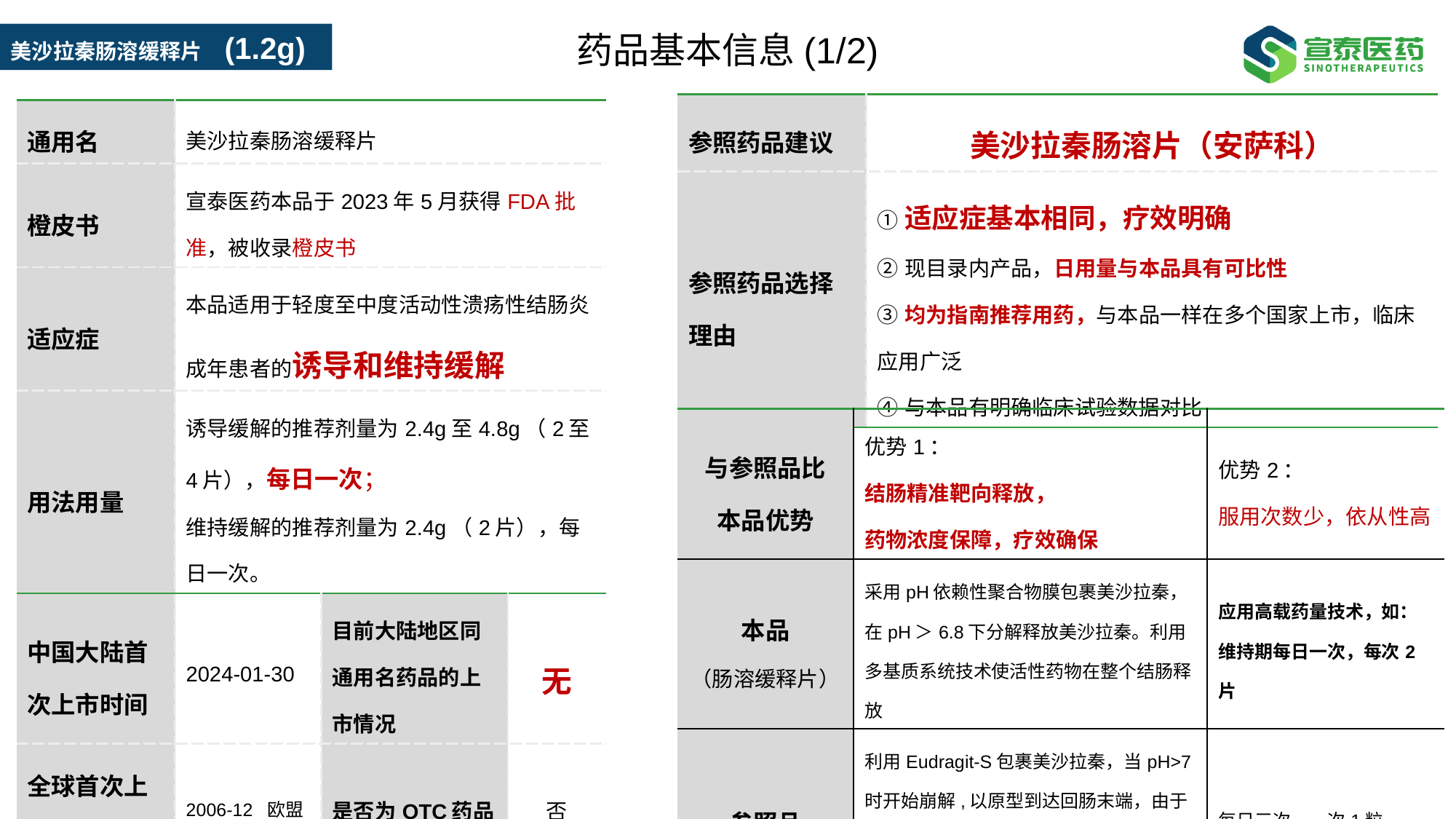

药品基本信息(1/2)
| 参照药品建议 | 美沙拉秦肠溶片（安萨科） |
| --- | --- |
| 参照药品选择理由 | ①适应症基本相同，疗效明确 ②现目录内产品，日用量与本品具有可比性 ③均为指南推荐用药，与本品一样在多个国家上市，临床应用广泛 ④与本品有明确临床试验数据对比 |
| 通用名 | 美沙拉秦肠溶缓释片 |  |  |
| --- | --- | --- | --- |
| 橙皮书 | 宣泰医药本品于2023年5月获得FDA批准，被收录橙皮书 |  |  |
| 适应症 | 本品适用于轻度至中度活动性溃疡性结肠炎成年患者的诱导和维持缓解 |  |  |
| 用法用量 | 诱导缓解的推荐剂量为2.4g至4.8g（2至4片），每日一次； 维持缓解的推荐剂量为2.4g（2片），每日一次。 |  |  |
| 中国大陆首次上市时间 | 2024-01-30 | 目前大陆地区同通用名药品的上市情况 | 无 |
| 全球首次上市时间 | 2006-12 欧盟 | 是否为OTC药品 | 否 |
| 与参照品比 本品优势 | 优势1： 结肠精准靶向释放， 药物浓度保障，疗效确保 | 优势2： 服用次数少，依从性高 |
| --- | --- | --- |
| 本品 （肠溶缓释片） | 采用pH依赖性聚合物膜包裹美沙拉秦，在pH＞6.8下分解释放美沙拉秦。利用多基质系统技术使活性药物在整个结肠释放 | 应用高载药量技术，如： 维持期每日一次，每次2片 |
| 参照品 | 利用Eudragit-S包裹美沙拉秦，当pH>7时开始崩解,以原型到达回肠末端，由于肠道转运时间及肠内pH差异，个体生物利用度差异较大。 | 每日三次，一次1粒 |